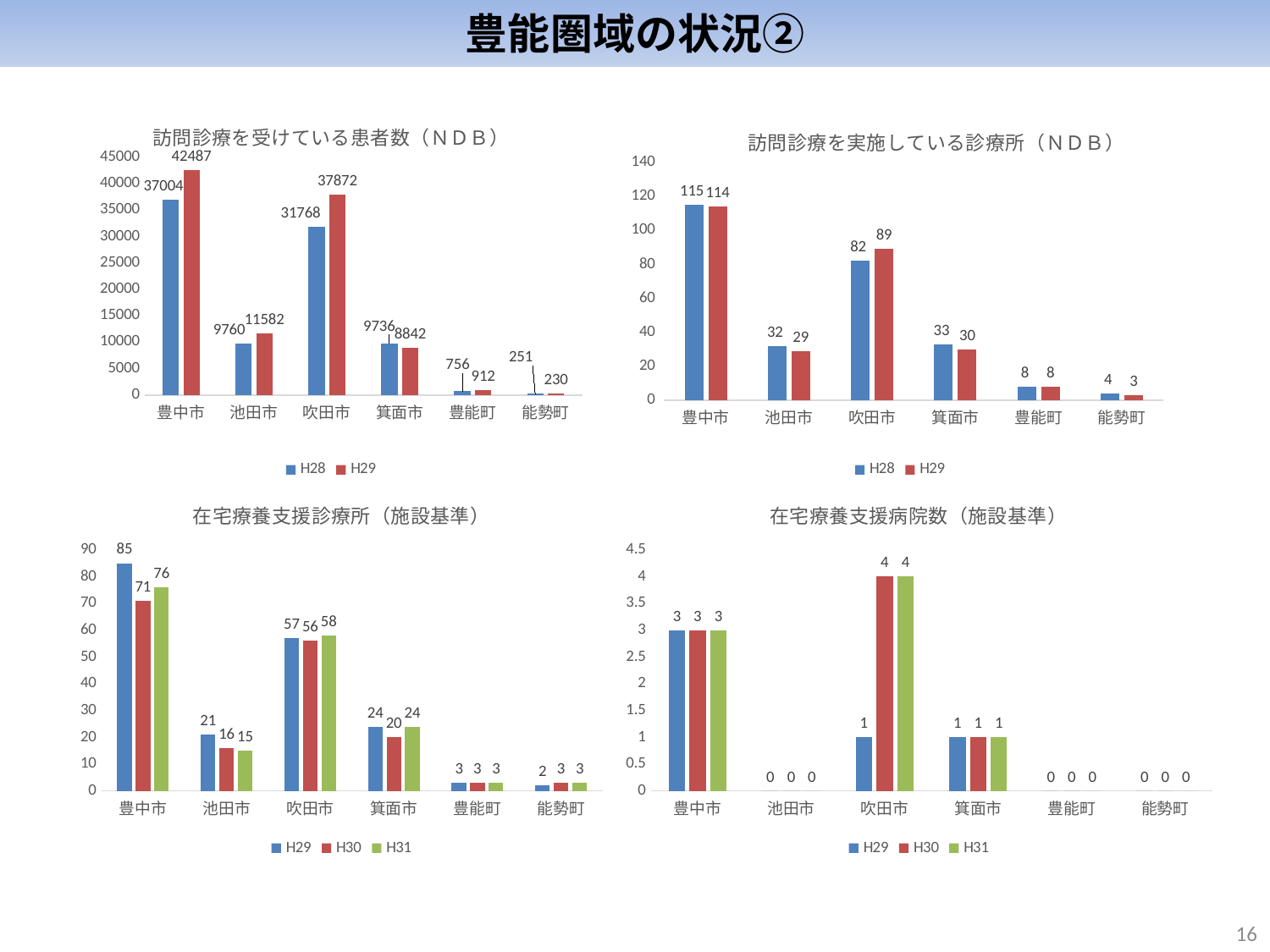

豊能圏域の状況②

### Chart: 訪問診療を受けている患者数（ＮＤＢ）

| Category | H28 | H29 |
|---|---|---|
| 豊中市 | 37004.0 | 42487.0 |
| 池田市 | 9760.0 | 11582.0 |
| 吹田市 | 31768.0 | 37872.0 |
| 箕面市 | 9736.0 | 8842.0 |
| 豊能町 | 756.0 | 912.0 |
| 能勢町 | 251.0 | 230.0 |

### Chart: 訪問診療を実施している診療所（ＮＤＢ）

| Category | H28 | H29 |
|---|---|---|
| 豊中市 | 115.0 | 114.0 |
| 池田市 | 32.0 | 29.0 |
| 吹田市 | 82.0 | 89.0 |
| 箕面市 | 33.0 | 30.0 |
| 豊能町 | 8.0 | 8.0 |
| 能勢町 | 4.0 | 3.0 |

### Chart: 在宅療養支援診療所（施設基準）

| Category | H29 | H30 | H31 |
|---|---|---|---|
| 豊中市 | 85.0 | 71.0 | 76.0 |
| 池田市 | 21.0 | 16.0 | 15.0 |
| 吹田市 | 57.0 | 56.0 | 58.0 |
| 箕面市 | 24.0 | 20.0 | 24.0 |
| 豊能町 | 3.0 | 3.0 | 3.0 |
| 能勢町 | 2.0 | 3.0 | 3.0 |

### Chart: 在宅療養支援病院数（施設基準）

| Category | H29 | H30 | H31 |
|---|---|---|---|
| 豊中市 | 3.0 | 3.0 | 3.0 |
| 池田市 | 0.0 | 0.0 | 0.0 |
| 吹田市 | 1.0 | 4.0 | 4.0 |
| 箕面市 | 1.0 | 1.0 | 1.0 |
| 豊能町 | 0.0 | 0.0 | 0.0 |
| 能勢町 | 0.0 | 0.0 | 0.0 |
16